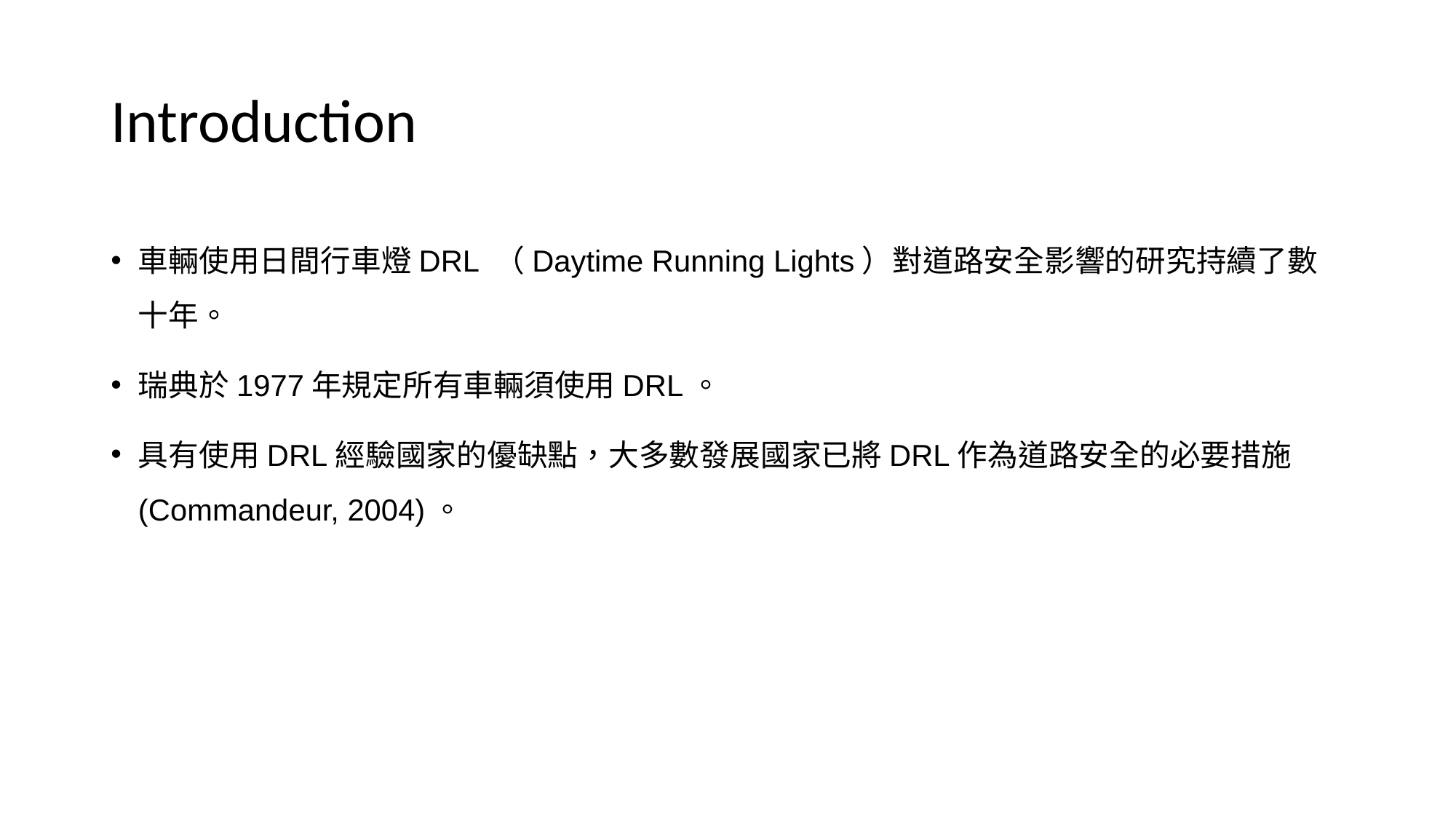

# Introduction
車輛使用日間行車燈DRL （Daytime Running Lights）對道路安全影響的研究持續了數十年。
瑞典於1977年規定所有車輛須使用DRL。
具有使用DRL經驗國家的優缺點，大多數發展國家已將DRL作為道路安全的必要措施(Commandeur, 2004)。